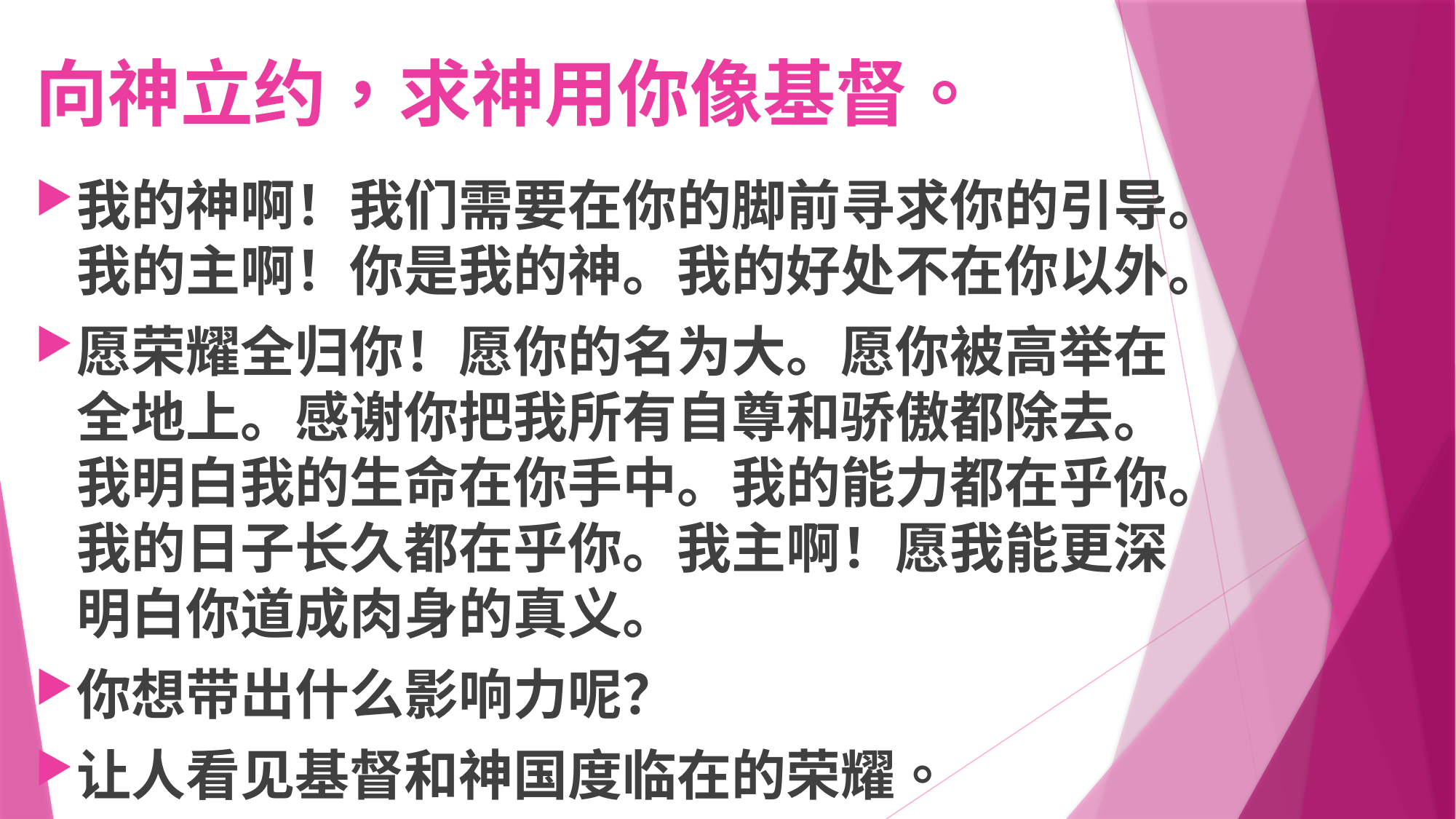

# 向神立约，求神用你像基督。
我的神啊！我们需要在你的脚前寻求你的引导。我的主啊！你是我的神。我的好处不在你以外。
愿荣耀全归你！愿你的名为大。愿你被高举在全地上。感谢你把我所有自尊和骄傲都除去。我明白我的生命在你手中。我的能力都在乎你。我的日子长久都在乎你。我主啊！愿我能更深明白你道成肉身的真义。
你想带出什么影响力呢？
让人看见基督和神国度临在的荣耀。